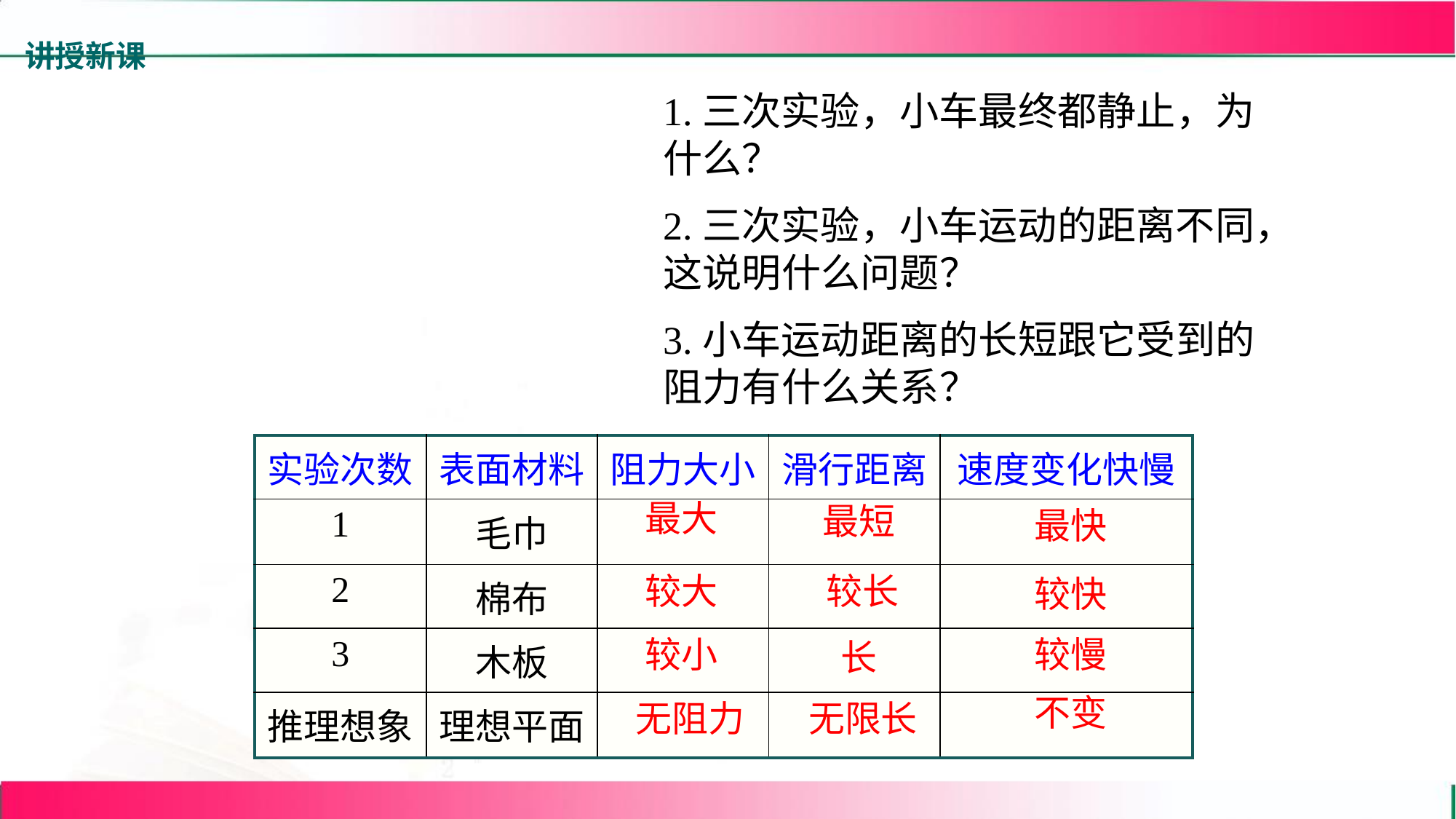

讲授新课
1.三次实验，小车最终都静止，为什么？
2.三次实验，小车运动的距离不同，这说明什么问题？
3.小车运动距离的长短跟它受到的阻力有什么关系？
| 实验次数 | 表面材料 | 阻力大小 | 滑行距离 | 速度变化快慢 |
| --- | --- | --- | --- | --- |
| 1 | 毛巾 |  |  |  |
| 2 | 棉布 |  |  |  |
| 3 | 木板 |  |  |  |
| 推理想象 | 理想平面 |  |  |  |
最大
较大
较小
最短
较长
长
最快
较快
较慢
不变
无阻力
无限长